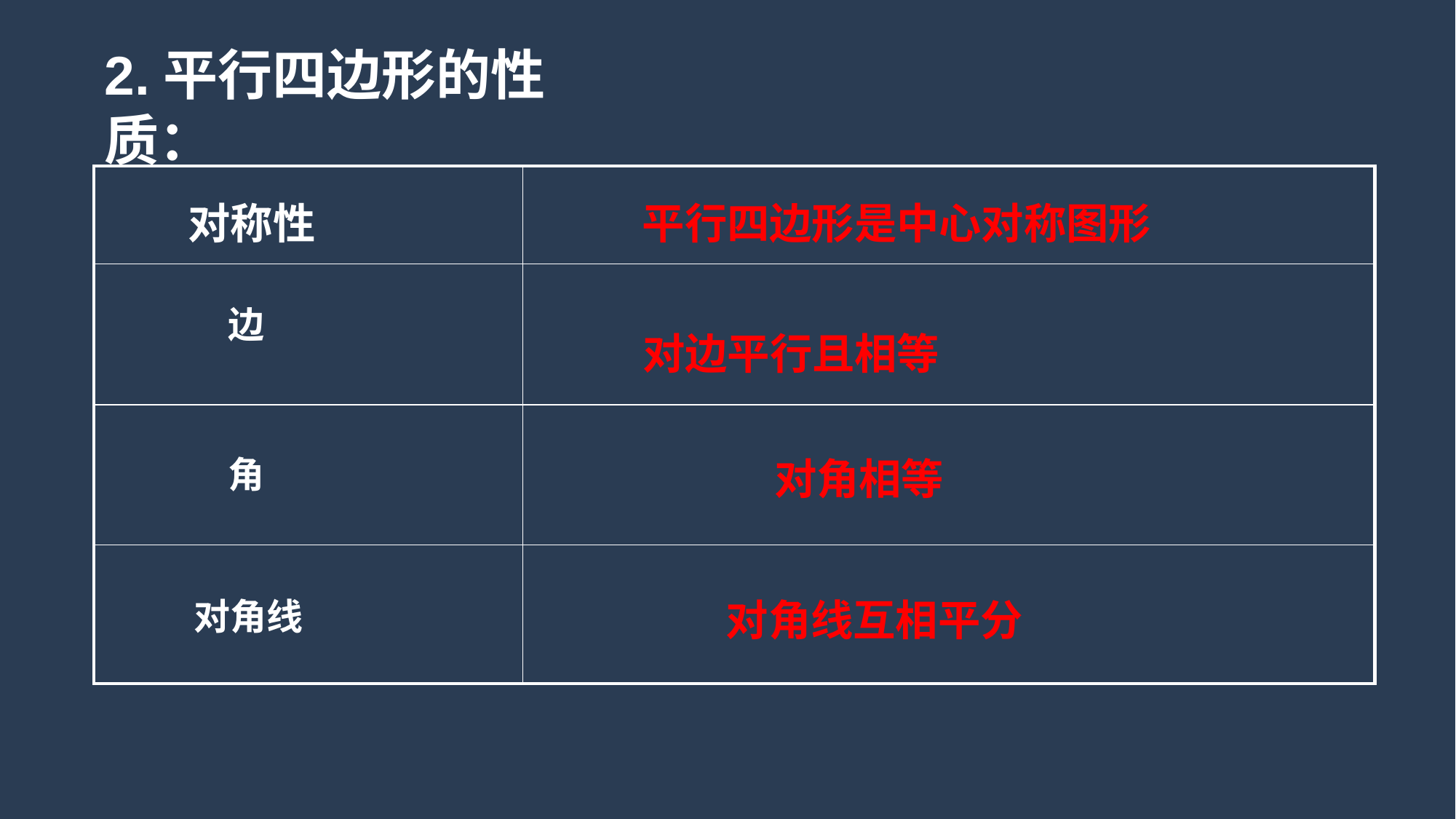

2.平行四边形的性质：
|  |  |
| --- | --- |
|  |  |
|  |  |
|  |  |
对称性
     平行四边形是中心对称图形
边

        对边平行且相等
角

             对角相等
对角线

        对角线互相平分